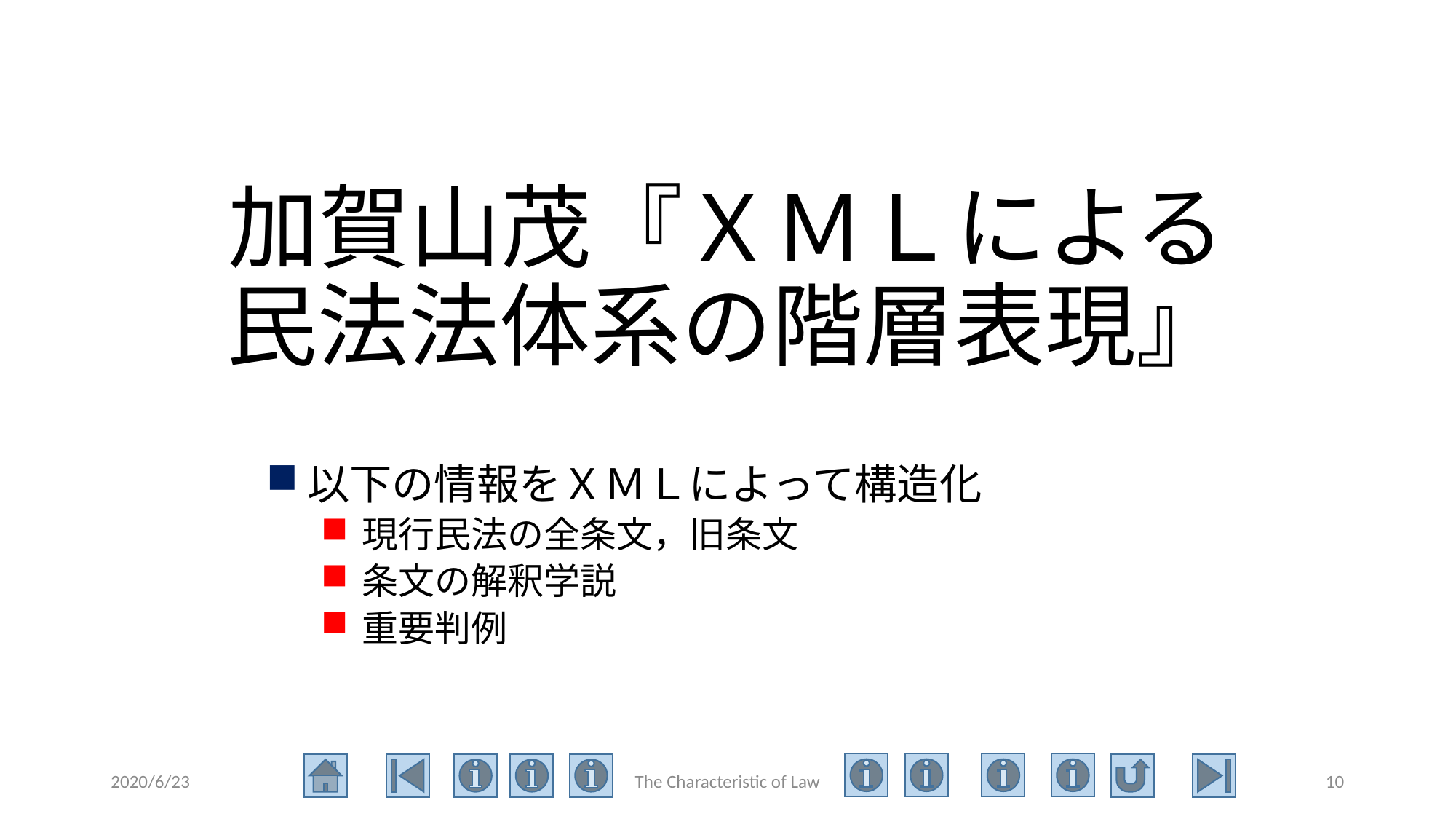

# 加賀山茂『ＸＭＬによる 民法法体系の階層表現』
以下の情報をＸＭＬによって構造化
現行民法の全条文，旧条文
条文の解釈学説
重要判例
2020/6/23
The Characteristic of Law
10